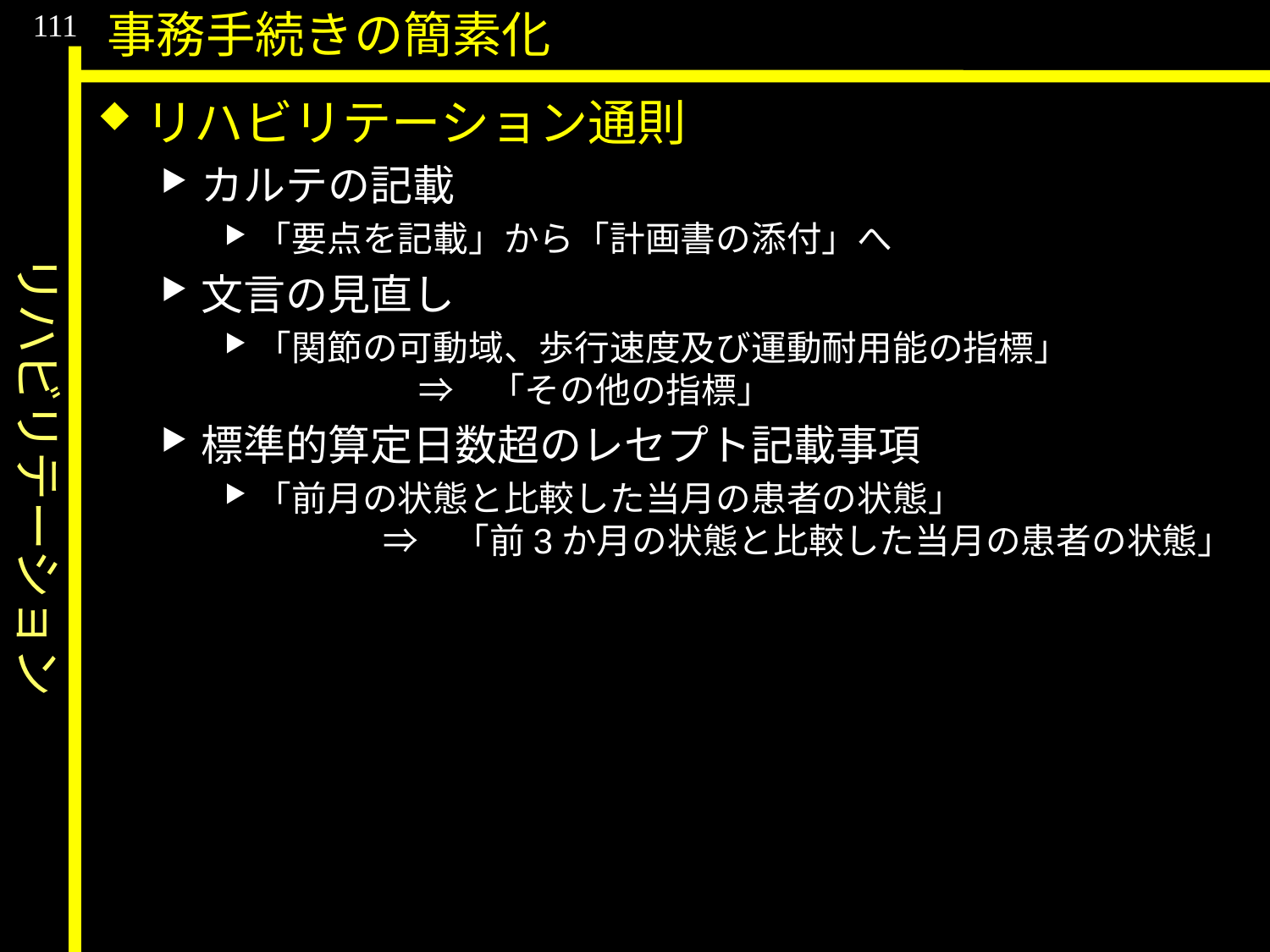

リハビリテーション
111
事務手続きの簡素化

リハビリテーション通則
カルテの記載
「要点を記載」から「計画書の添付」へ
文言の見直し
「関節の可動域、歩行速度及び運動耐用能の指標」		　⇒　「その他の指標」
標準的算定日数超のレセプト記載事項
「前月の状態と比較した当月の患者の状態」	　		⇒　「前3か月の状態と比較した当月の患者の状態」